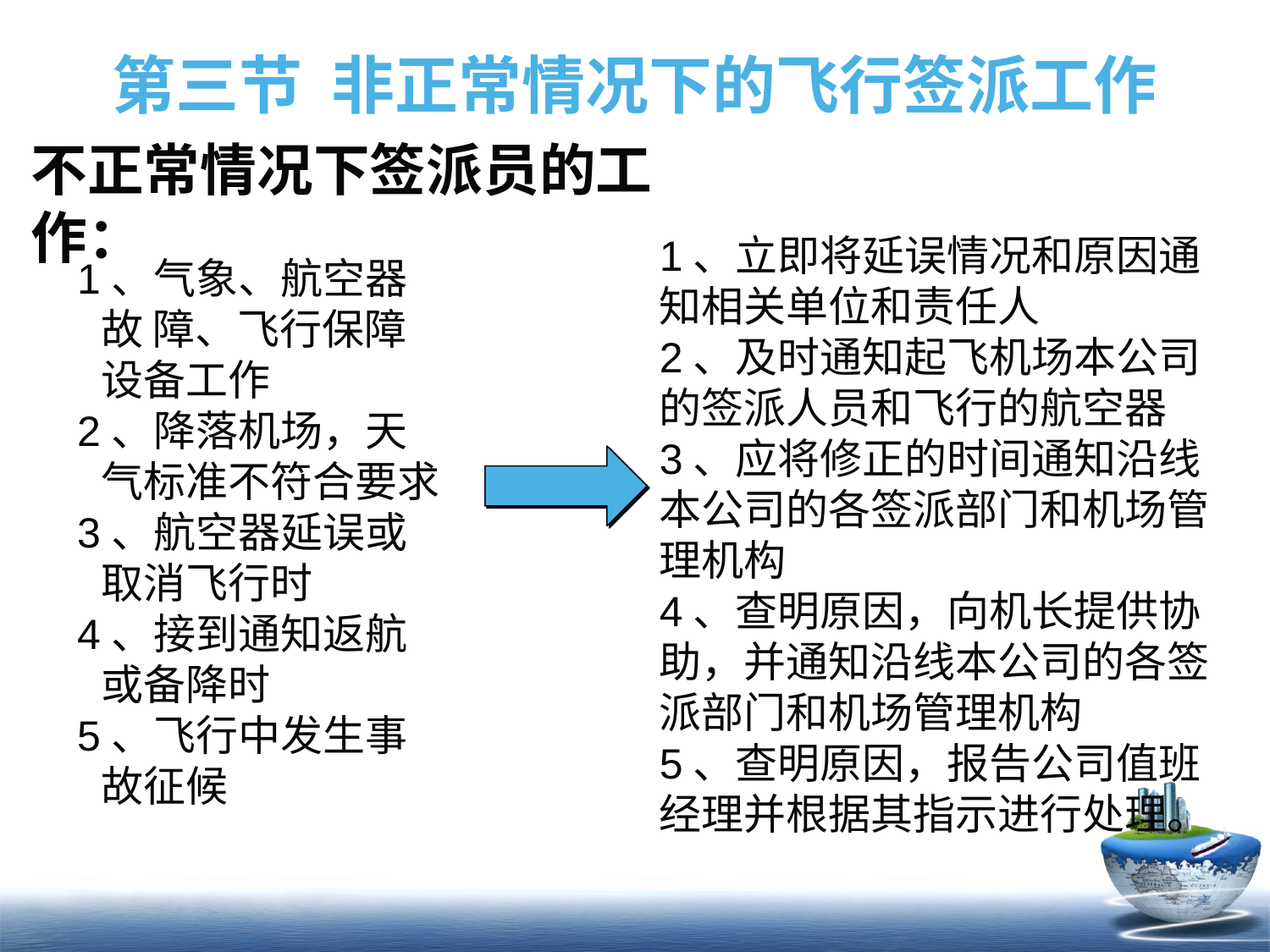

# 第三节  非正常情况下的飞行签派工作
不正常情况下签派员的工作：
1、立即将延误情况和原因通知相关单位和责任人
2、及时通知起飞机场本公司的签派人员和飞行的航空器
3、应将修正的时间通知沿线本公司的各签派部门和机场管理机构
4、查明原因，向机长提供协助，并通知沿线本公司的各签派部门和机场管理机构
5、查明原因，报告公司值班经理并根据其指示进行处理。
  1、气象、航空器故 障、飞行保障设备工作
  2、降落机场，天气标准不符合要求
  3、航空器延误或取消飞行时
  4、接到通知返航或备降时
  5、飞行中发生事故征候